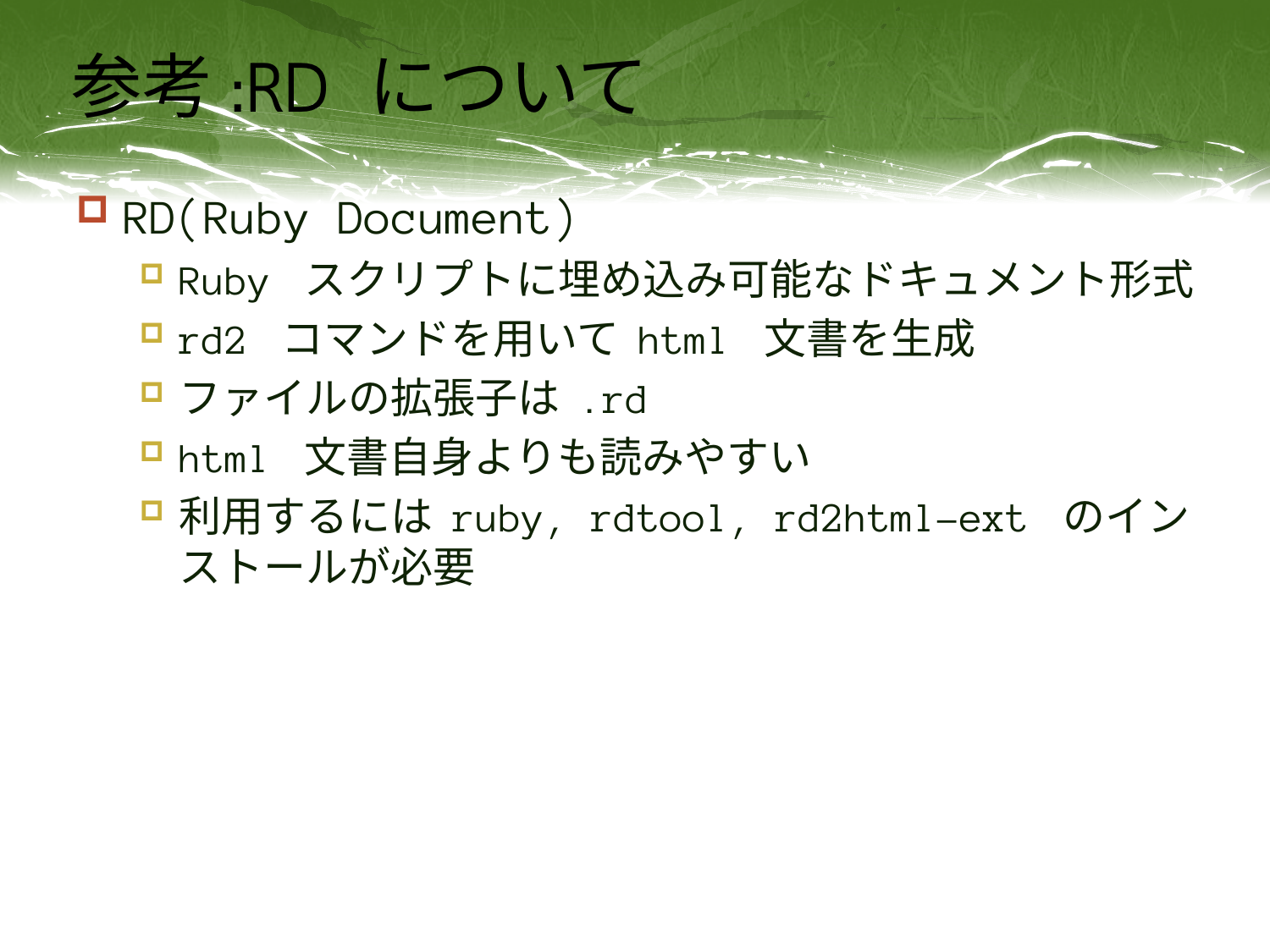

# 参考:RD について
RD(Ruby Document)
Ruby スクリプトに埋め込み可能なドキュメント形式
rd2 コマンドを用いて html 文書を生成
ファイルの拡張子は .rd
html 文書自身よりも読みやすい
利用するには ruby, rdtool, rd2html-ext のインストールが必要